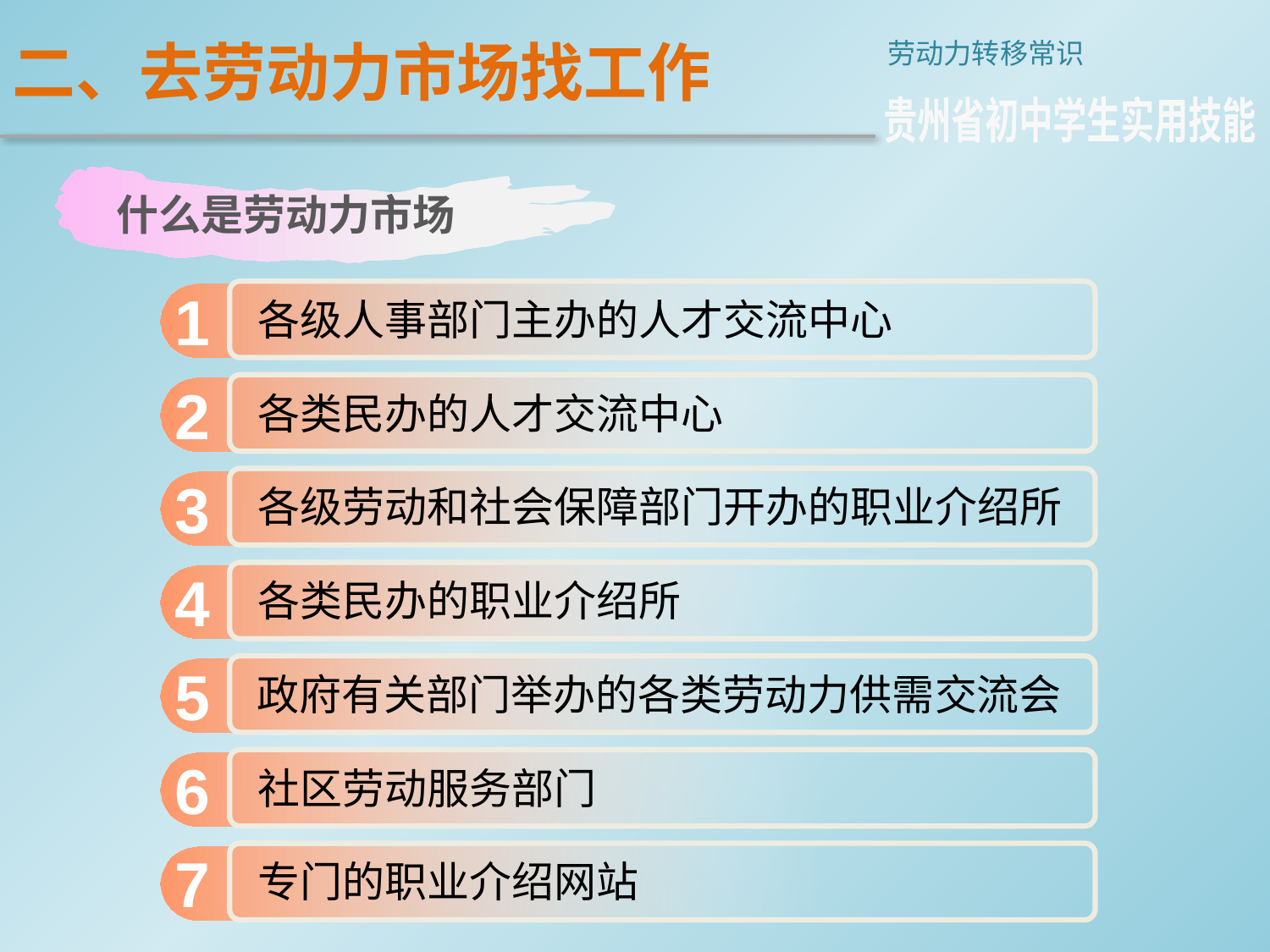

二、去劳动力市场找工作
劳动力转移常识
贵州省初中学生实用技能

什么是劳动力市场
1

各级人事部门主办的人才交流中心
2

各类民办的人才交流中心
3

各级劳动和社会保障部门开办的职业介绍所
4

各类民办的职业介绍所
5

政府有关部门举办的各类劳动力供需交流会
6

社区劳动服务部门
7

专门的职业介绍网站